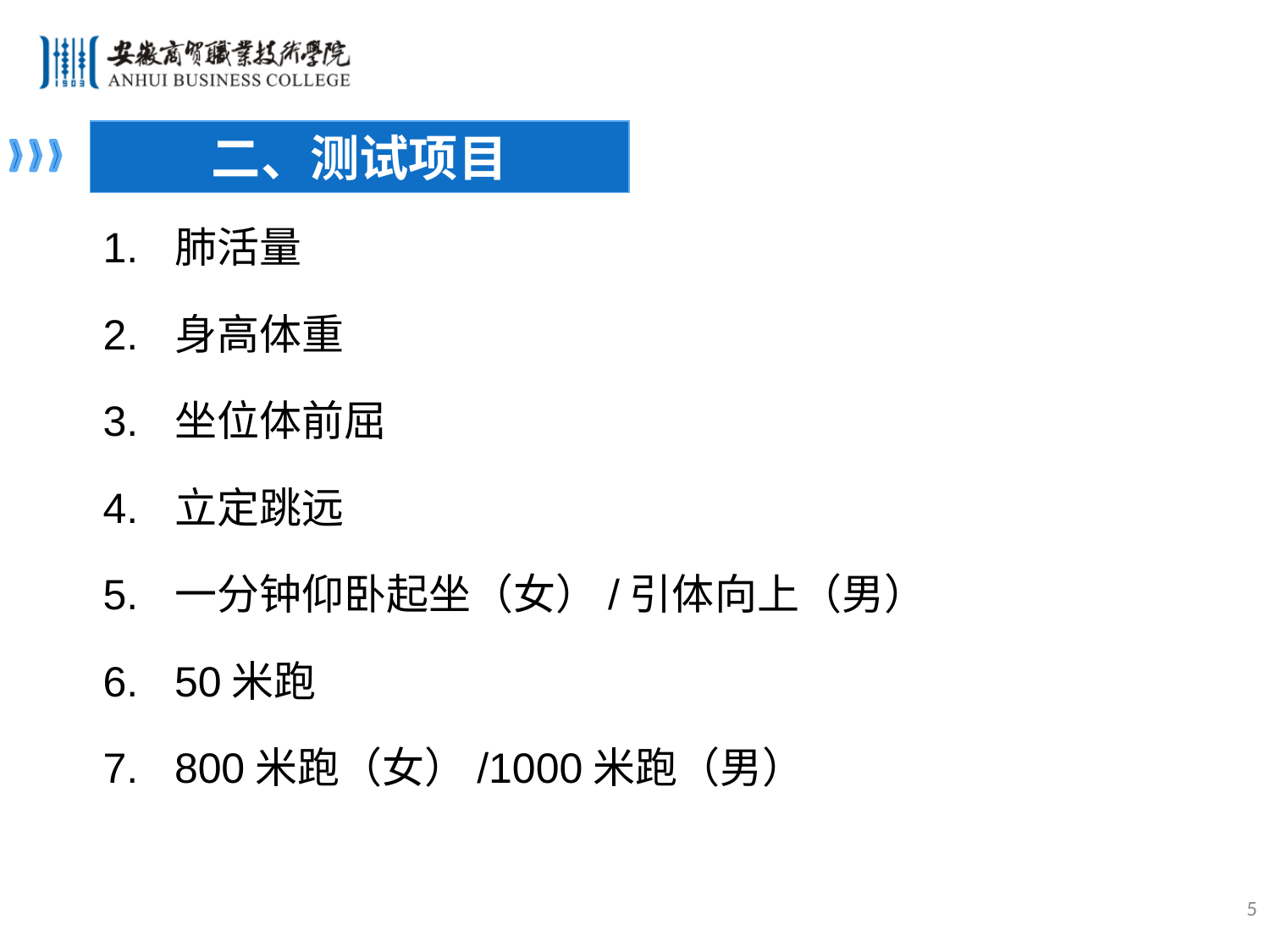

二、测试项目

肺活量
身高体重
坐位体前屈
立定跳远
一分钟仰卧起坐（女）/引体向上（男）
50米跑
800米跑（女）/1000米跑（男）
5